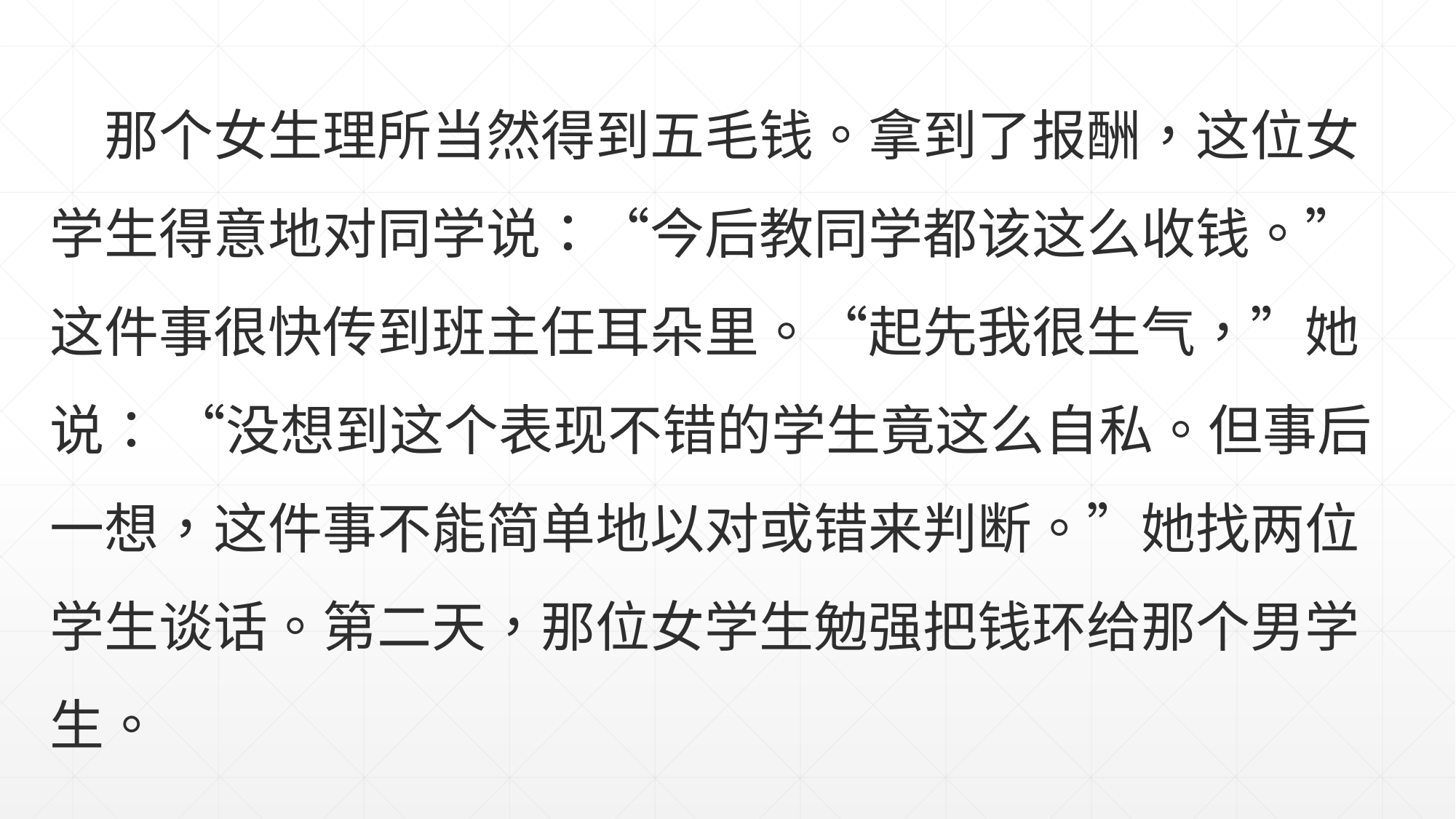

那个女生理所当然得到五毛钱。拿到了报酬，这位女学生得意地对同学说：“今后教同学都该这么收钱。”这件事很快传到班主任耳朵里。“起先我很生气，”她说： “没想到这个表现不错的学生竟这么自私。但事后一想，这件事不能简单地以对或错来判断。”她找两位学生谈话。第二天，那位女学生勉强把钱环给那个男学生。